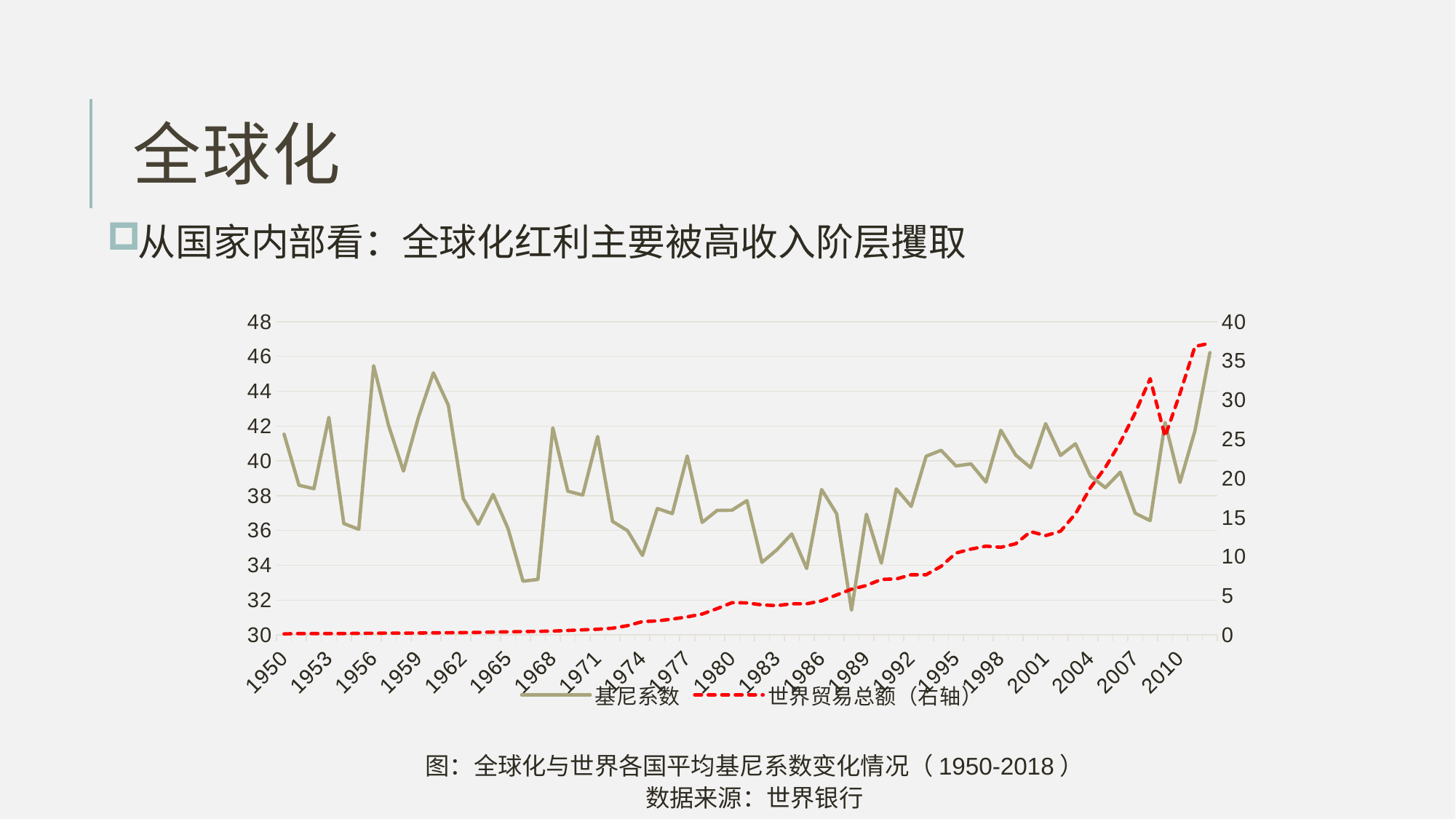

# 全球化
从国家内部看：全球化红利主要被高收入阶层攫取

图：全球化与世界各国平均基尼系数变化情况（1950-2018）
数据来源：世界银行

### Chart

| Category | 基尼系数 | 世界贸易总额（右轴） |
|---|---|---|
| 1950.0 | 41.53333 | 0.126 |
| 1951.0 | 38.6 | 0.172 |
| 1952.0 | 38.4 | 0.17 |
| 1953.0 | 42.5 | 0.169 |
| 1954.0 | 36.4 | 0.176 |
| 1955.0 | 36.06667 | 0.194 |
| 1956.0 | 45.46667 | 0.214 |
| 1957.0 | 42.03333 | 0.235 |
| 1958.0 | 39.41428999999999 | 0.225 |
| 1959.0 | 42.51667 | 0.241 |
| 1960.0 | 45.0625 | 0.267 |
| 1961.0 | 43.2 | 0.279 |
| 1962.0 | 37.83636000000001 | 0.294 |
| 1963.0 | 36.36428 | 0.321 |
| 1964.0 | 38.07273 | 0.359 |
| 1965.0 | 36.10714 | 0.389 |
| 1966.0 | 33.08572 | 0.426 |
| 1967.0 | 33.18667 | 0.446 |
| 1968.0 | 41.9 | 0.494 |
| 1969.0 | 38.26 | 0.564 |
| 1970.0 | 38.03809 | 0.646 |
| 1971.0 | 41.40454 | 0.72 |
| 1972.0 | 36.52308 | 0.852 |
| 1973.0 | 35.98636 | 1.175 |
| 1974.0 | 34.56364000000001 | 1.701 |
| 1975.0 | 37.26522000000001 | 1.789 |
| 1976.0 | 36.97083 | 2.018 |
| 1977.0 | 40.28261 | 2.299 |
| 1978.0 | 36.46364000000001 | 2.665 |
| 1979.0 | 37.15 | 3.353 |
| 1980.0 | 37.16452 | 4.113 |
| 1981.0 | 37.71936 | 4.084 |
| 1982.0 | 34.16667 | 3.83 |
| 1983.0 | 34.89091 | 3.738 |
| 1984.0 | 35.80000000000001 | 3.972 |
| 1985.0 | 33.81212 | 3.971 |
| 1986.0 | 38.35946 | 4.346999999999999 |
| 1987.0 | 36.965 | 5.1 |
| 1988.0 | 31.42263999999999 | 5.834 |
| 1989.0 | 36.93 | 6.302999999999999 |
| 1990.0 | 34.12727 | 7.09 |
| 1991.0 | 38.39444 | 7.14 |
| 1992.0 | 37.38768999999999 | 7.683999999999999 |
| 1993.0 | 40.26923 | 7.681 |
| 1994.0 | 40.60893 | 8.756 |
| 1995.0 | 39.71 | 10.453 |
| 1996.0 | 39.82985 | 10.955 |
| 1997.0 | 38.78281 | 11.331 |
| 1998.0 | 41.75942000000001 | 11.186 |
| 1999.0 | 40.32983 | 11.642 |
| 2000.0 | 39.6141 | 13.182 |
| 2001.0 | 42.14237 | 12.679 |
| 2002.0 | 40.31486999999999 | 13.238 |
| 2003.0 | 40.98696 | 15.458 |
| 2004.0 | 39.12785 | 18.797 |
| 2005.0 | 38.46552000000001 | 21.378 |
| 2006.0 | 39.35131 | 24.591 |
| 2007.0 | 36.99259 | 28.352 |
| 2008.0 | 36.56477 | 32.731 |
| 2009.0 | 42.20408 | 25.335 |
| 2010.0 | 38.76515 | 30.8165969368 |
| 2011.0 | 41.7359 | 36.84164565479999 |
| 2012.0 | 46.21765 | 37.2497982864 |